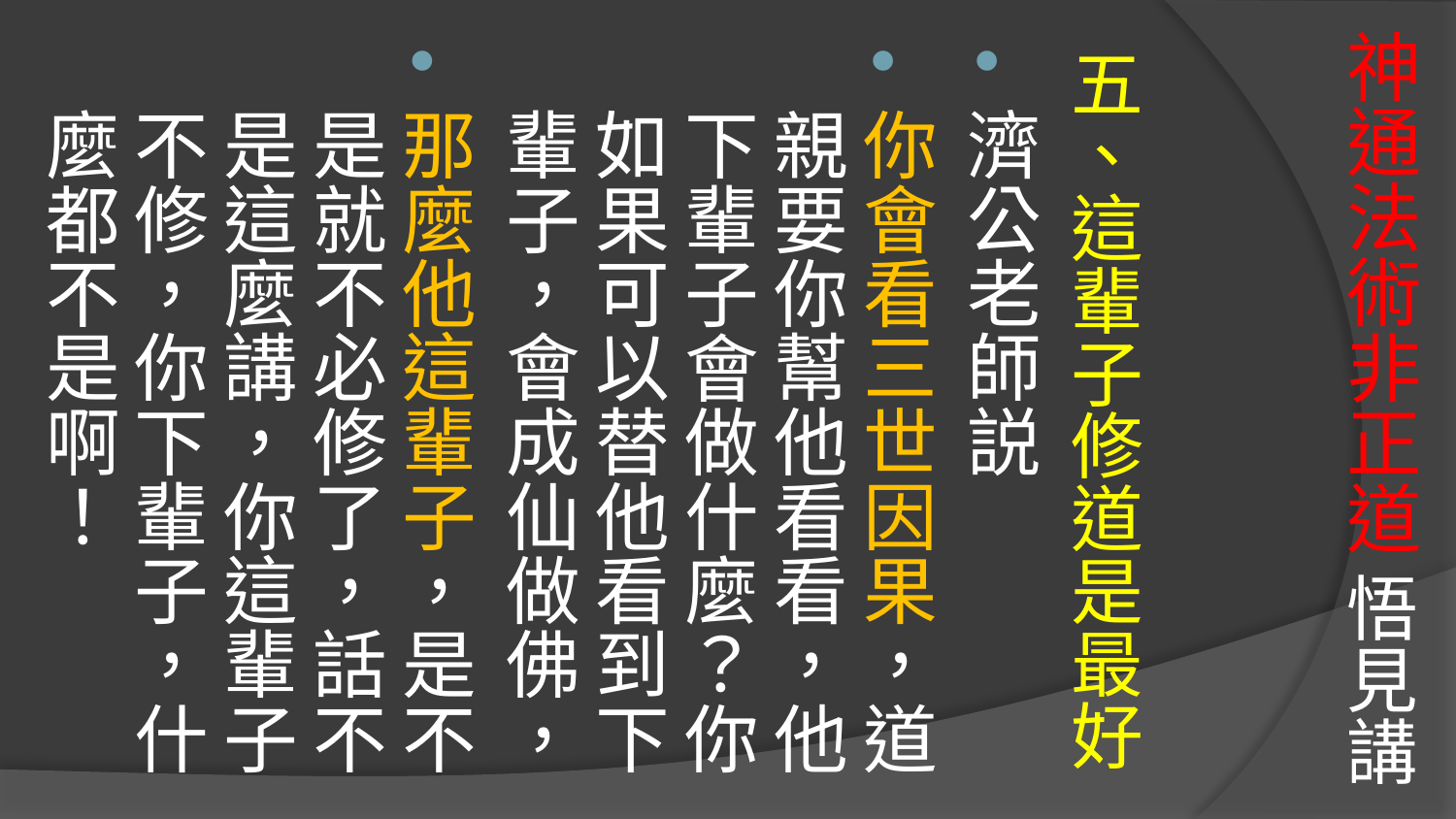

# 神通法術非正道 悟見講
五、這輩子修道是最好
濟公老師説
你會看三世因果，道親要你幫他看看，他下輩子會做什麼？你如果可以替他看到下輩子，會成仙做佛，
那麼他這輩子，是不是就不必修了，話不是這麼講，你這輩子不修，你下輩子，什麼都不是啊！